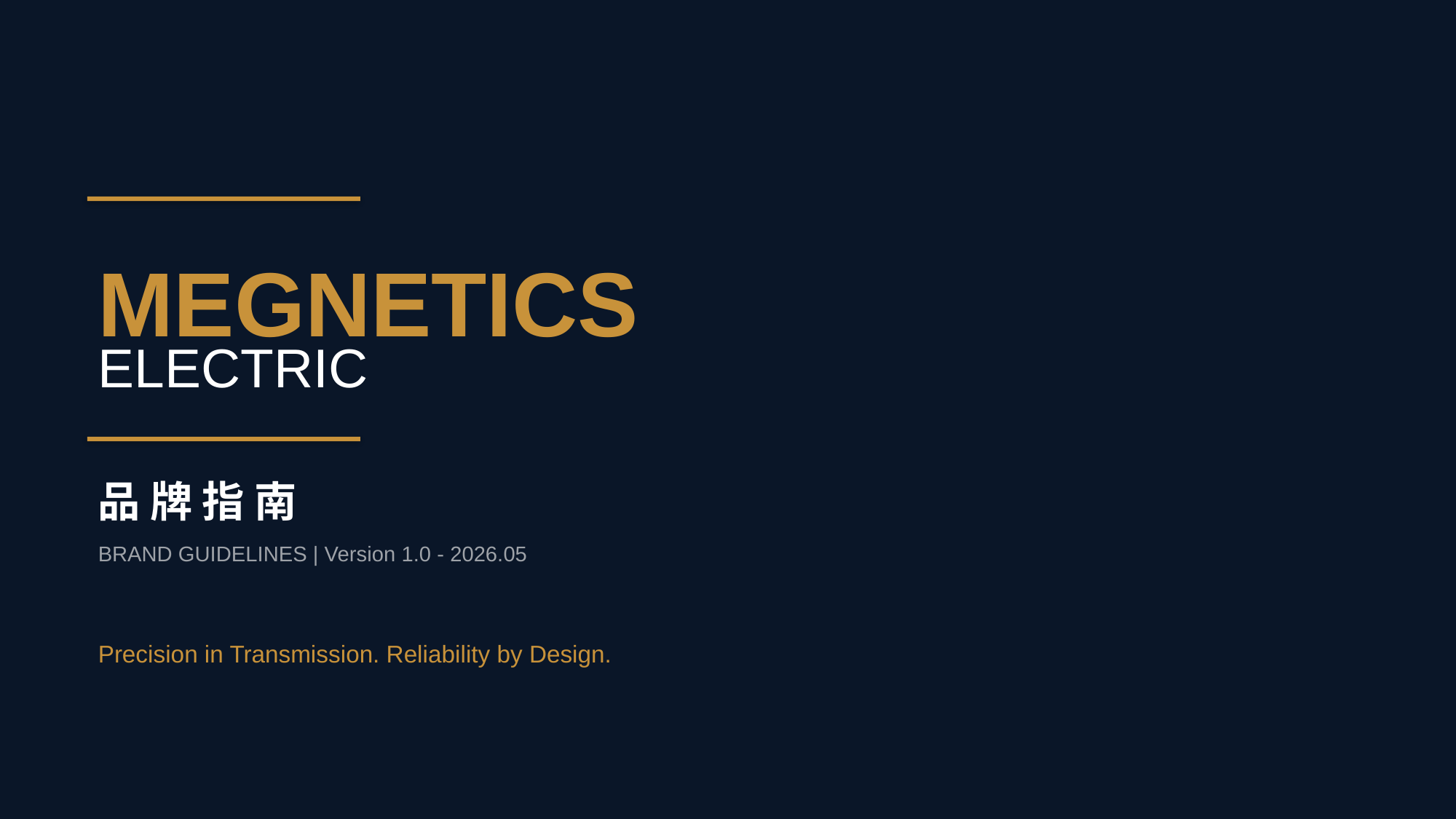

MEGNETICS
ELECTRIC

品 牌 指 南
BRAND GUIDELINES | Version 1.0 - 2026.05
Precision in Transmission. Reliability by Design.